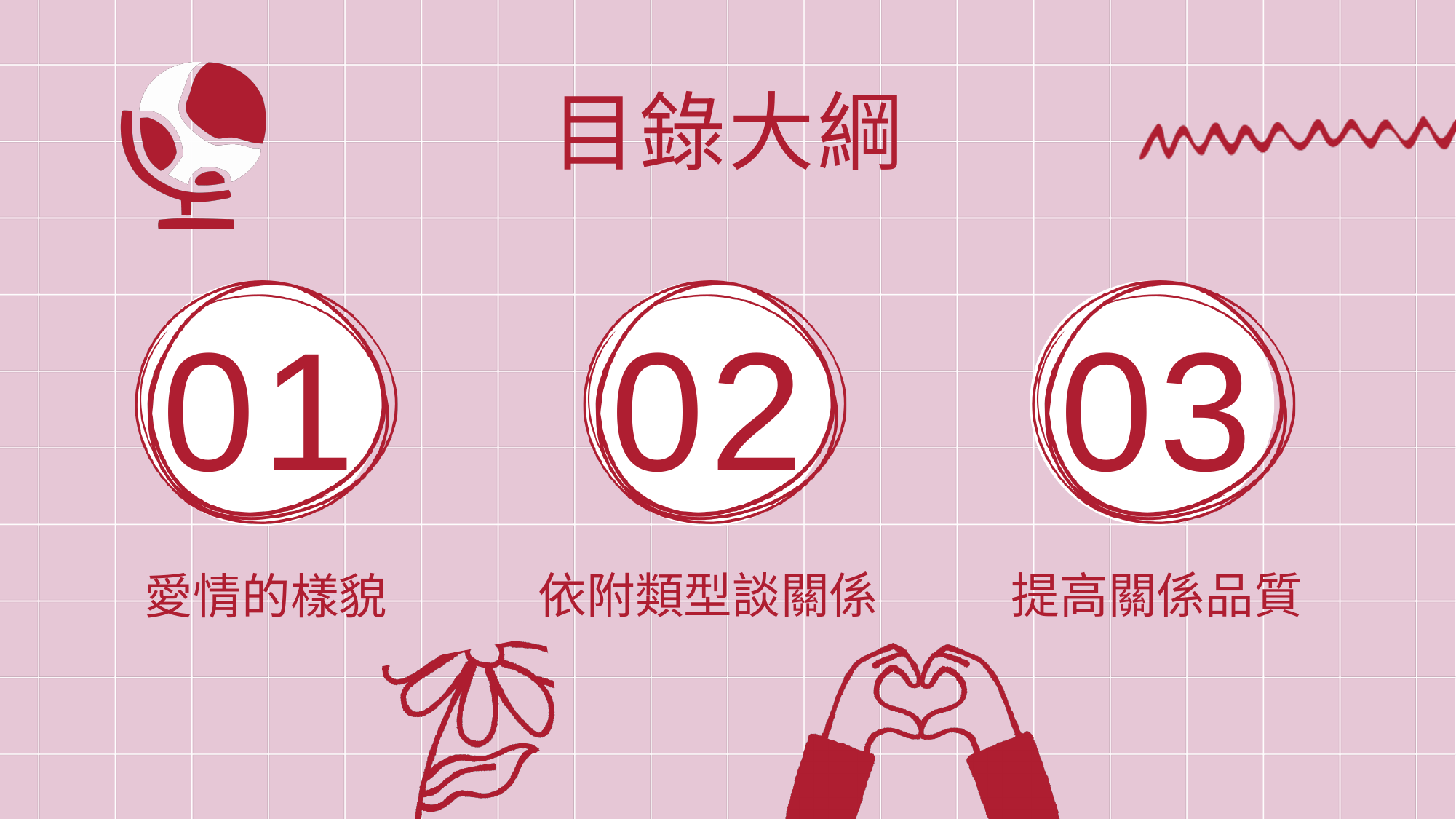

目錄大綱

01
02
03

依附類型談關係
提高關係品質
愛情的樣貌